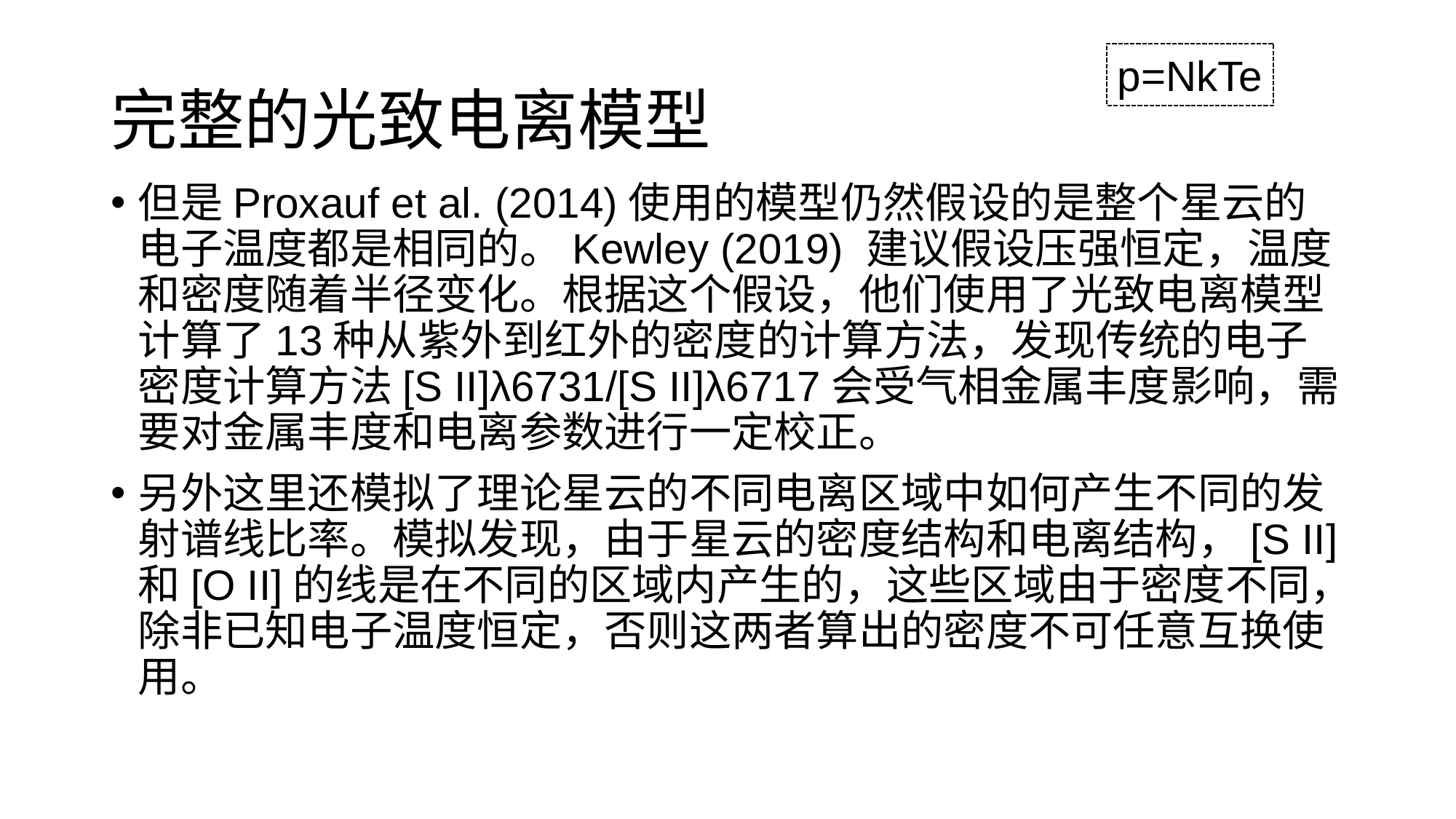

# 完整的光致电离模型
p=NkTe
但是Proxauf et al. (2014)使用的模型仍然假设的是整个星云的电子温度都是相同的。Kewley (2019) 建议假设压强恒定，温度和密度随着半径变化。根据这个假设，他们使用了光致电离模型计算了13种从紫外到红外的密度的计算方法，发现传统的电子密度计算方法[S II]λ6731/[S II]λ6717会受气相金属丰度影响，需要对金属丰度和电离参数进行一定校正。
另外这里还模拟了理论星云的不同电离区域中如何产生不同的发射谱线比率。模拟发现，由于星云的密度结构和电离结构，[S II]和[O II]的线是在不同的区域内产生的，这些区域由于密度不同，除非已知电子温度恒定，否则这两者算出的密度不可任意互换使用。